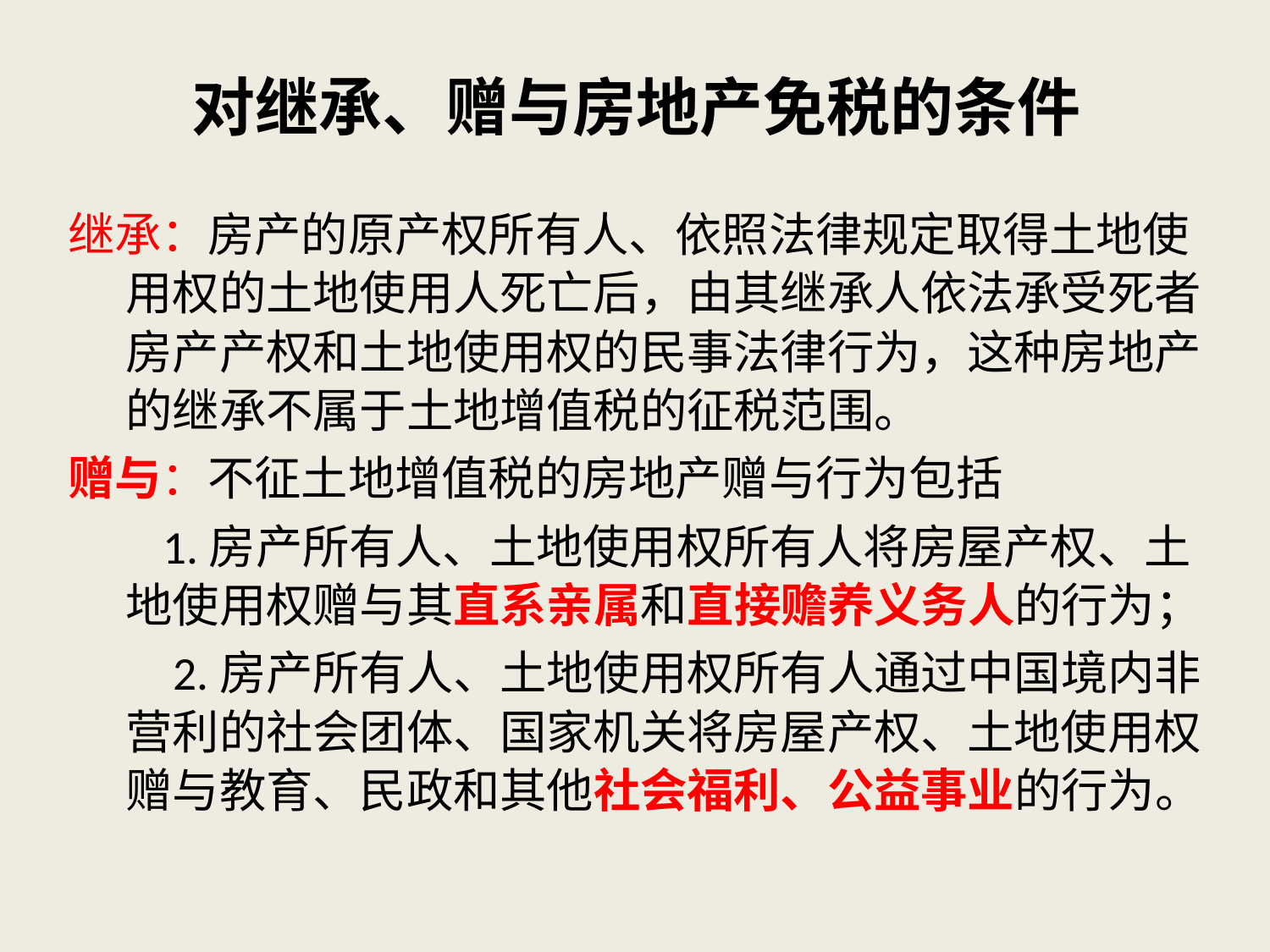

# 对继承、赠与房地产免税的条件
继承：房产的原产权所有人、依照法律规定取得土地使用权的土地使用人死亡后，由其继承人依法承受死者房产产权和土地使用权的民事法律行为，这种房地产的继承不属于土地增值税的征税范围。
赠与：不征土地增值税的房地产赠与行为包括
         1.房产所有人、土地使用权所有人将房屋产权、土地使用权赠与其直系亲属和直接赡养义务人的行为；
          2.房产所有人、土地使用权所有人通过中国境内非营利的社会团体、国家机关将房屋产权、土地使用权赠与教育、民政和其他社会福利、公益事业的行为。